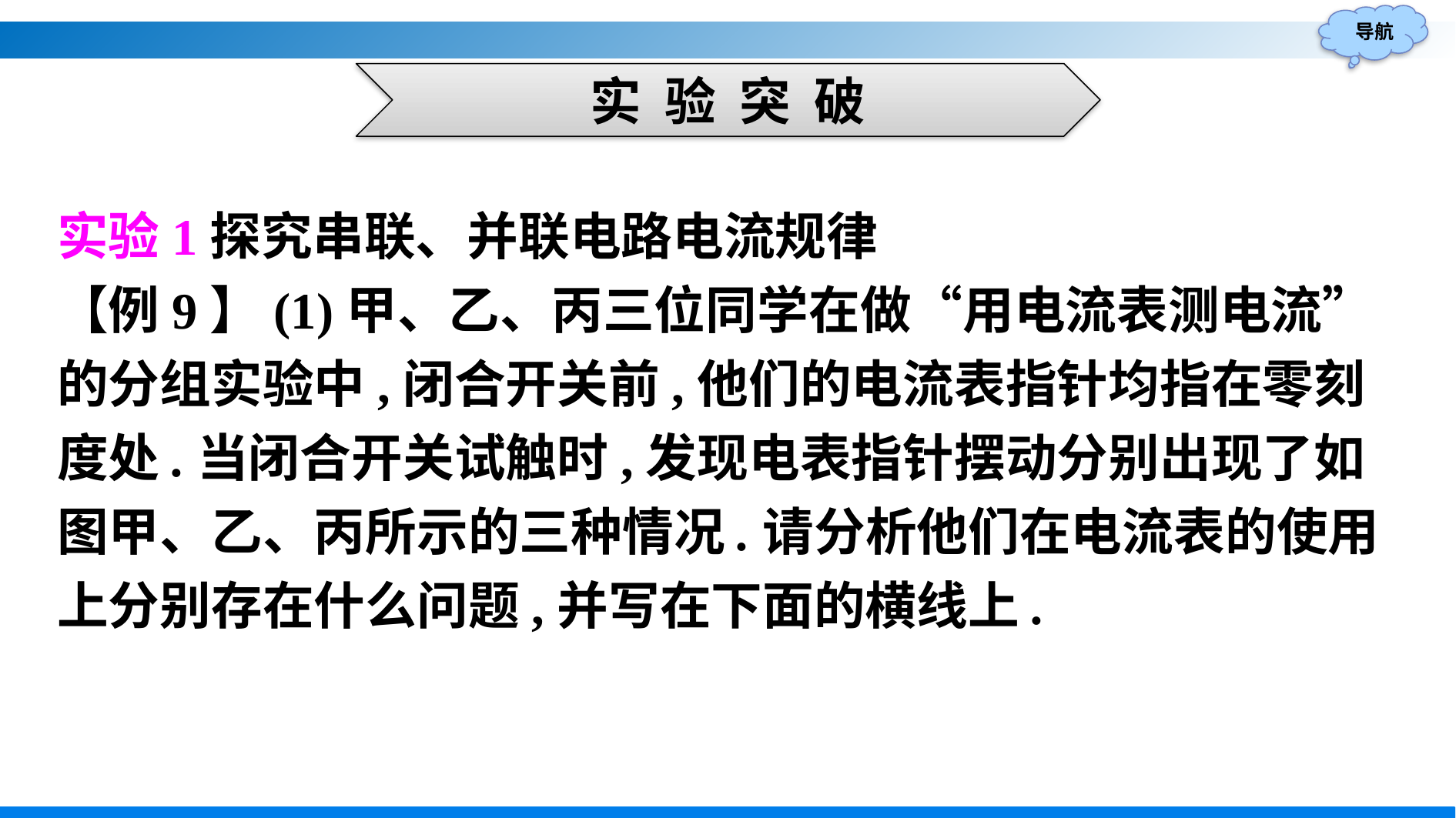

实  验  突  破
实验1探究串联、并联电路电流规律
【例9】(1)甲、乙、丙三位同学在做“用电流表测电流”的分组实验中,闭合开关前,他们的电流表指针均指在零刻度处.当闭合开关试触时,发现电表指针摆动分别出现了如图甲、乙、丙所示的三种情况.请分析他们在电流表的使用上分别存在什么问题,并写在下面的横线上.